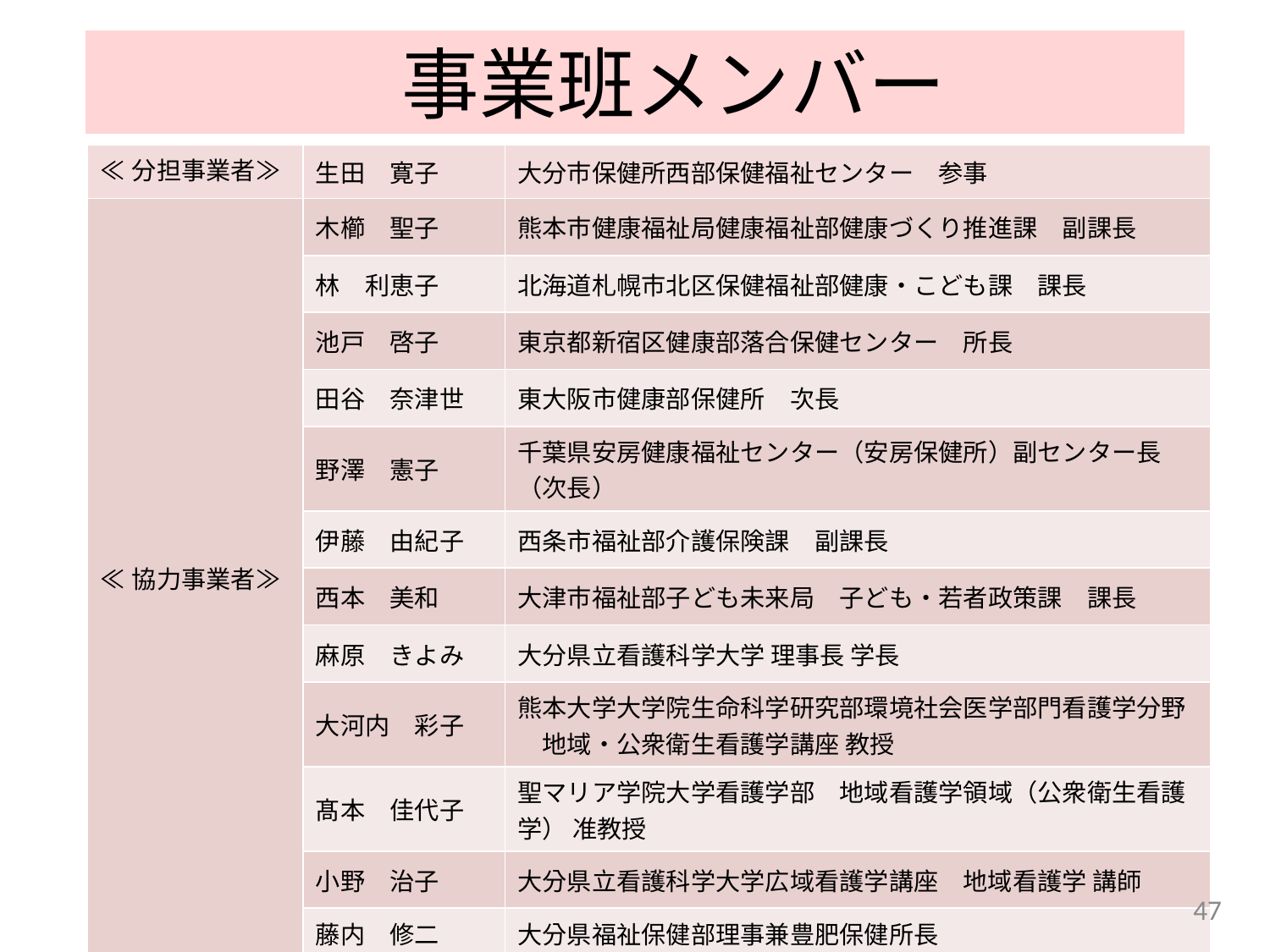

# 事業班メンバー
| ≪分担事業者≫ | 生田　寛子 | 大分市保健所西部保健福祉センター　参事 |
| --- | --- | --- |
| ≪協力事業者≫ | 木櫛　聖子 | 熊本市健康福祉局健康福祉部健康づくり推進課　副課長 |
|  | 林　利恵子 | 北海道札幌市北区保健福祉部健康・こども課　課長 |
|  | 池戸　啓子 | 東京都新宿区健康部落合保健センター　所長 |
|  | 田谷　奈津世 | 東大阪市健康部保健所　次長 |
|  | 野澤　憲子 | 千葉県安房健康福祉センター（安房保健所）副センター長（次長） |
|  | 伊藤　由紀子 | 西条市福祉部介護保険課　副課長 |
|  | 西本　美和 | 大津市福祉部子ども未来局　子ども・若者政策課　課長 |
|  | 麻原　きよみ | 大分県立看護科学大学 理事長 学長 |
|  | 大河内　彩子 | 熊本大学大学院生命科学研究部環境社会医学部門看護学分野　地域・公衆衛生看護学講座 教授 |
|  | 髙本　佳代子 | 聖マリア学院大学看護学部　地域看護学領域（公衆衛生看護学） 准教授 |
|  | 小野　治子 | 大分県立看護科学大学広域看護学講座　地域看護学 講師 |
|  | 藤内　修二 | 大分県福祉保健部理事兼豊肥保健所長 |

47
47